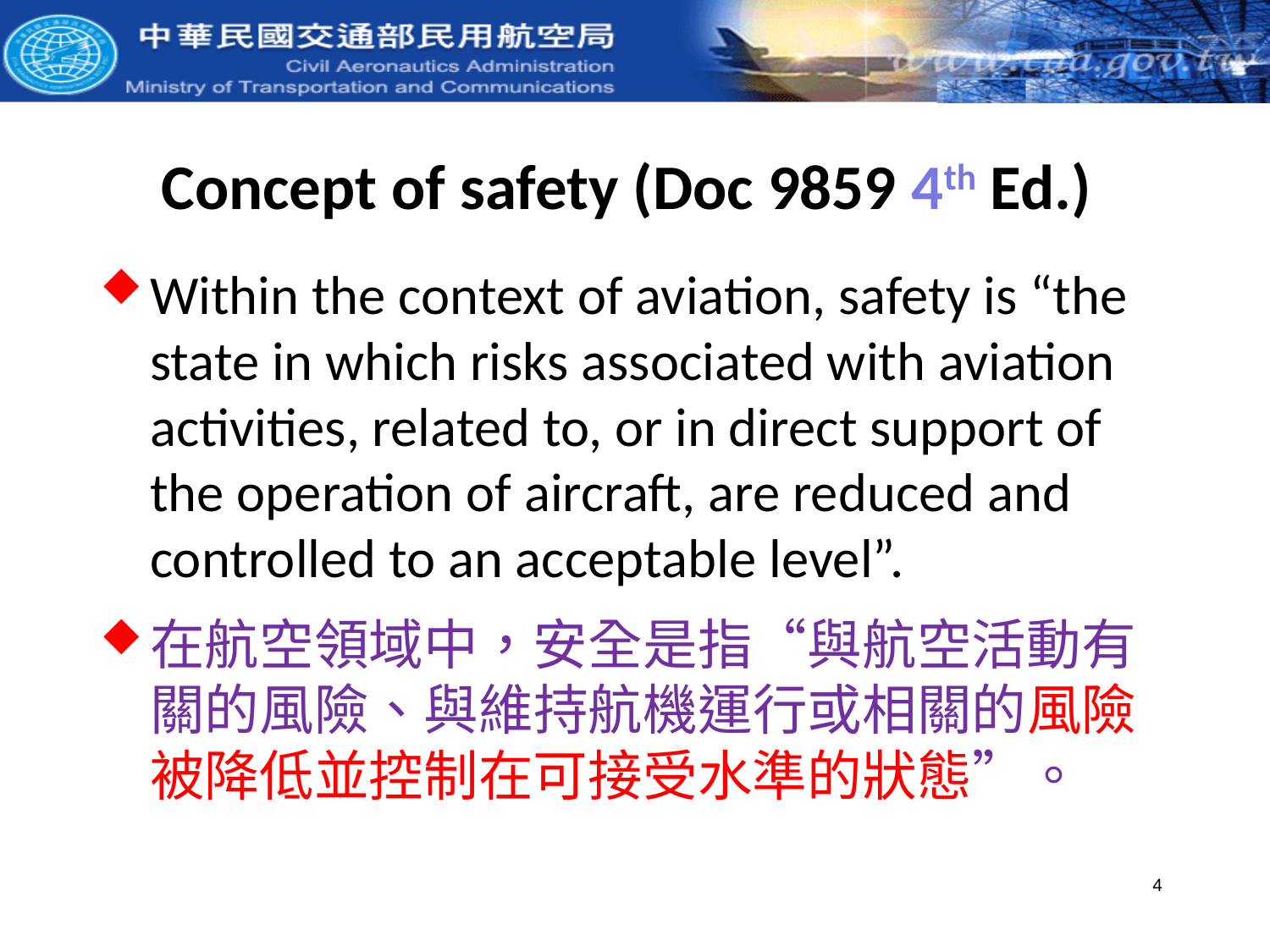

# Concept of safety (Doc 9859 4th Ed.)
Within the context of aviation, safety is “the state in which risks associated with aviation activities, related to, or in direct support of the operation of aircraft, are reduced and controlled to an acceptable level”.
在航空領域中，安全是指“與航空活動有關的風險、與維持航機運行或相關的風險被降低並控制在可接受水準的狀態”。